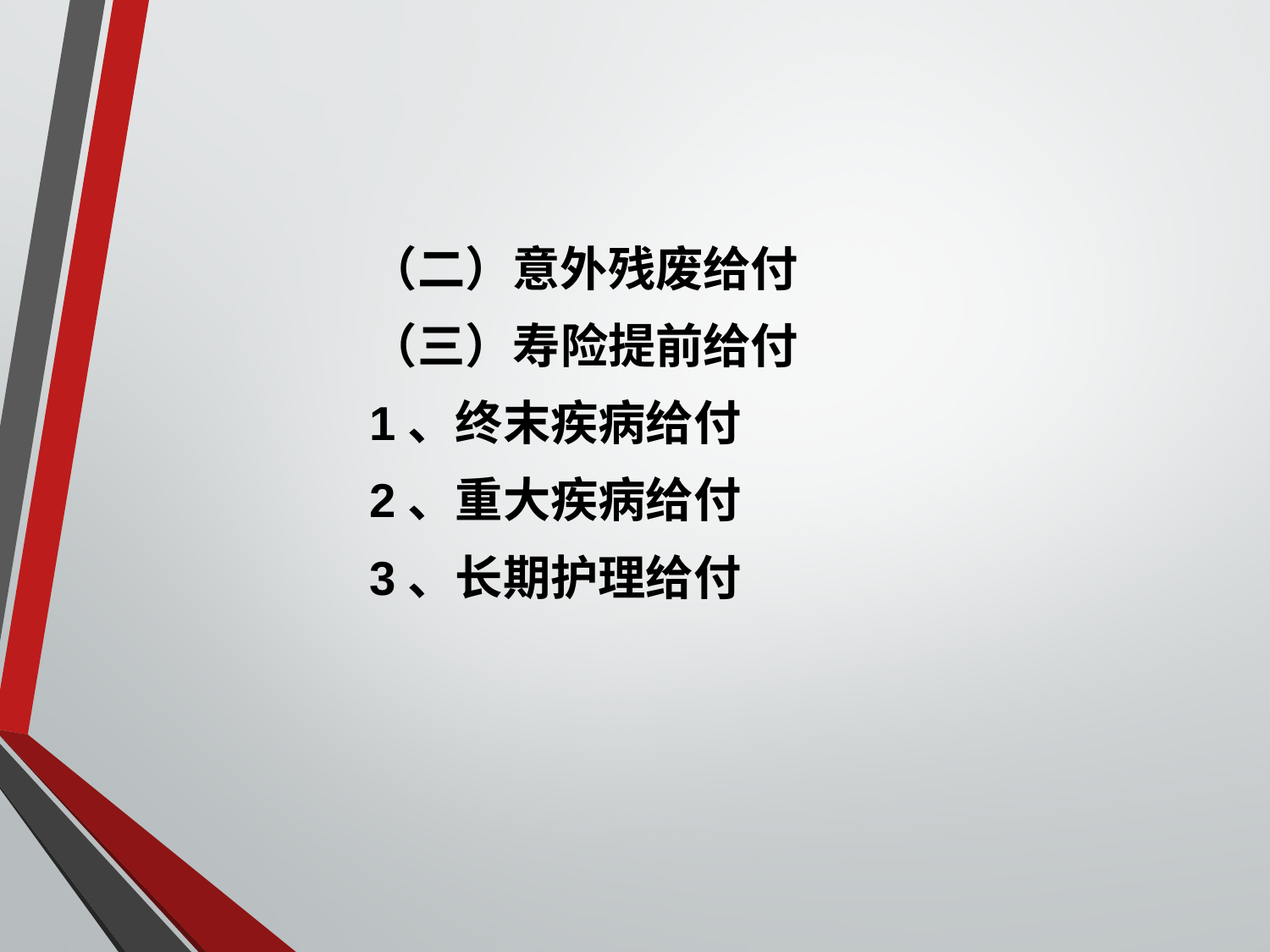

（二）意外残废给付
（三）寿险提前给付
1、终末疾病给付
2、重大疾病给付
3、长期护理给付